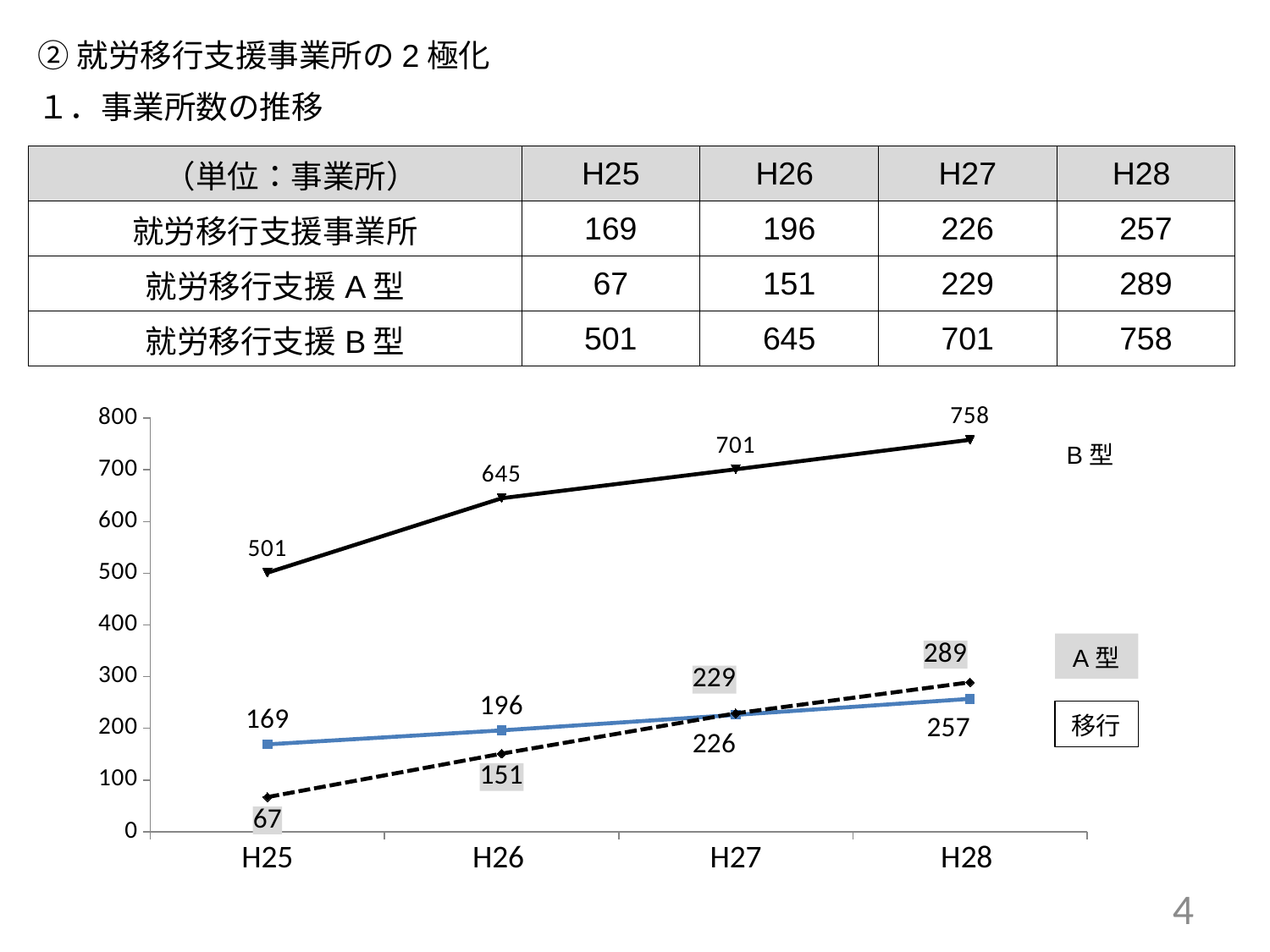

②就労移行支援事業所の2極化
１．事業所数の推移
| （単位：事業所） | H25 | H26 | H27 | H28 |
| --- | --- | --- | --- | --- |
| 就労移行支援事業所 | 169 | 196 | 226 | 257 |
| 就労移行支援A型 | 67 | 151 | 229 | 289 |
| 就労移行支援B型 | 501 | 645 | 701 | 758 |

### Chart

| Category | 就労移行支援事業所 | 就労移行支援A型事業所 | 就労移行支援B型事業所 |
|---|---|---|---|
| H25 | 169.0 | 67.0 | 501.0 |
| H26  | 196.0 | 151.0 | 645.0 |
| H27 | 226.0 | 229.0 | 701.0 |
| H28  | 257.0 | 289.0 | 758.0 |
4